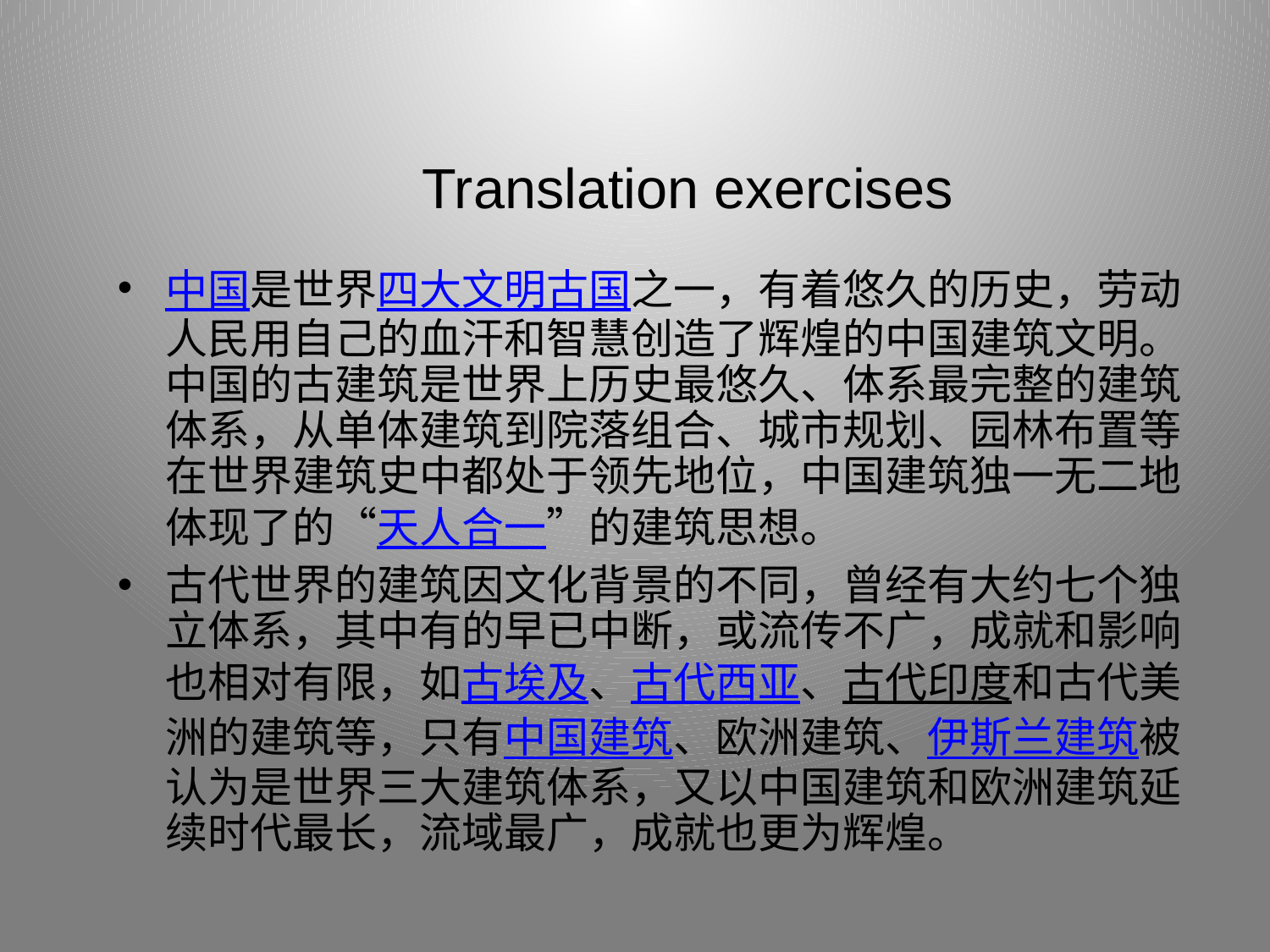

# Translation exercises
中国是世界四大文明古国之一，有着悠久的历史，劳动人民用自己的血汗和智慧创造了辉煌的中国建筑文明。中国的古建筑是世界上历史最悠久、体系最完整的建筑体系，从单体建筑到院落组合、城市规划、园林布置等在世界建筑史中都处于领先地位，中国建筑独一无二地体现了的“天人合一”的建筑思想。
古代世界的建筑因文化背景的不同，曾经有大约七个独立体系，其中有的早已中断，或流传不广，成就和影响也相对有限，如古埃及、古代西亚、古代印度和古代美洲的建筑等，只有中国建筑、欧洲建筑、伊斯兰建筑被认为是世界三大建筑体系，又以中国建筑和欧洲建筑延续时代最长，流域最广，成就也更为辉煌。